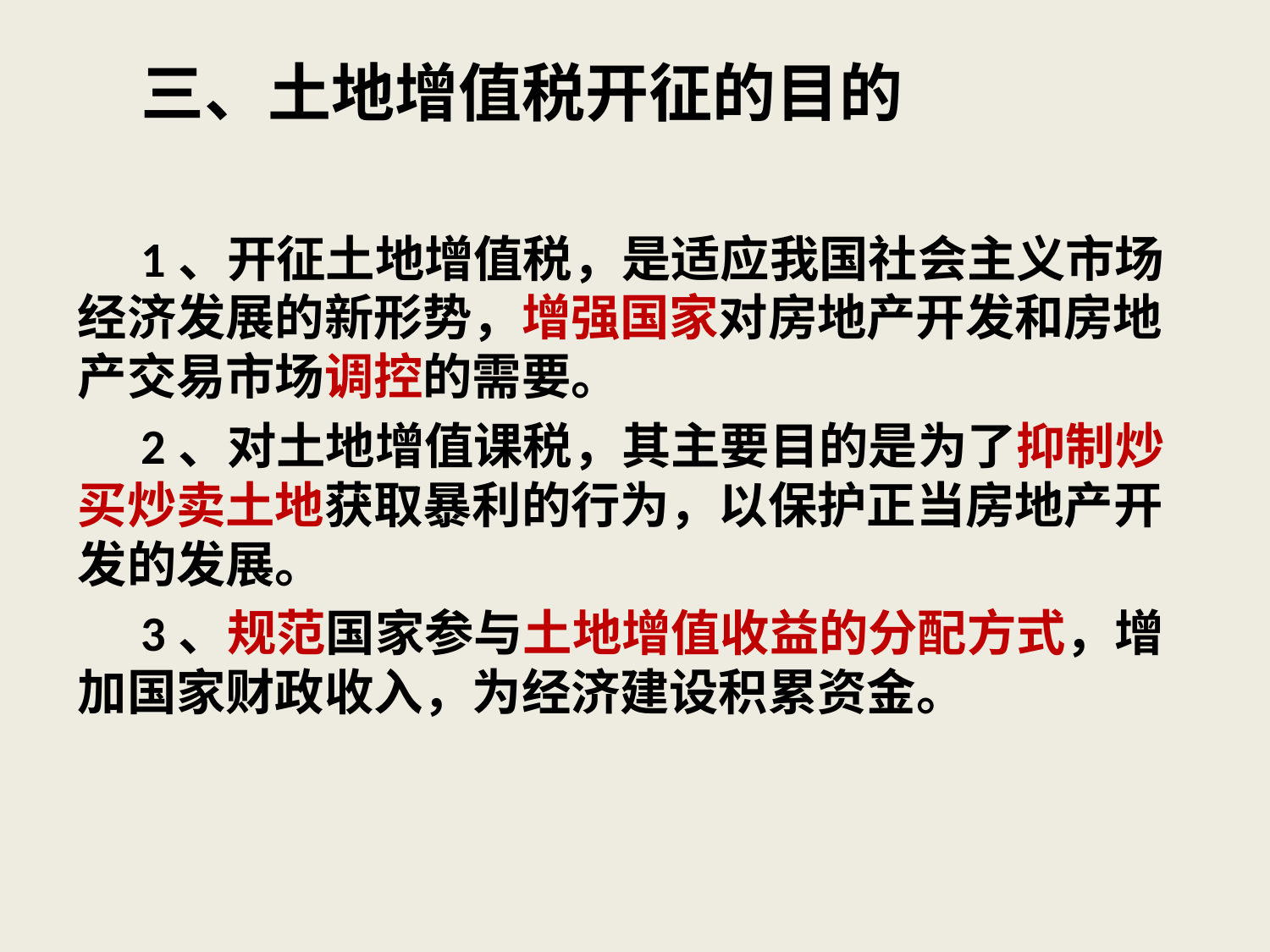

三、土地增值税开征的目的

1、开征土地增值税，是适应我国社会主义市场经济发展的新形势，增强国家对房地产开发和房地产交易市场调控的需要。
2、对土地增值课税，其主要目的是为了抑制炒买炒卖土地获取暴利的行为，以保护正当房地产开发的发展。
3、规范国家参与土地增值收益的分配方式，增加国家财政收入，为经济建设积累资金。